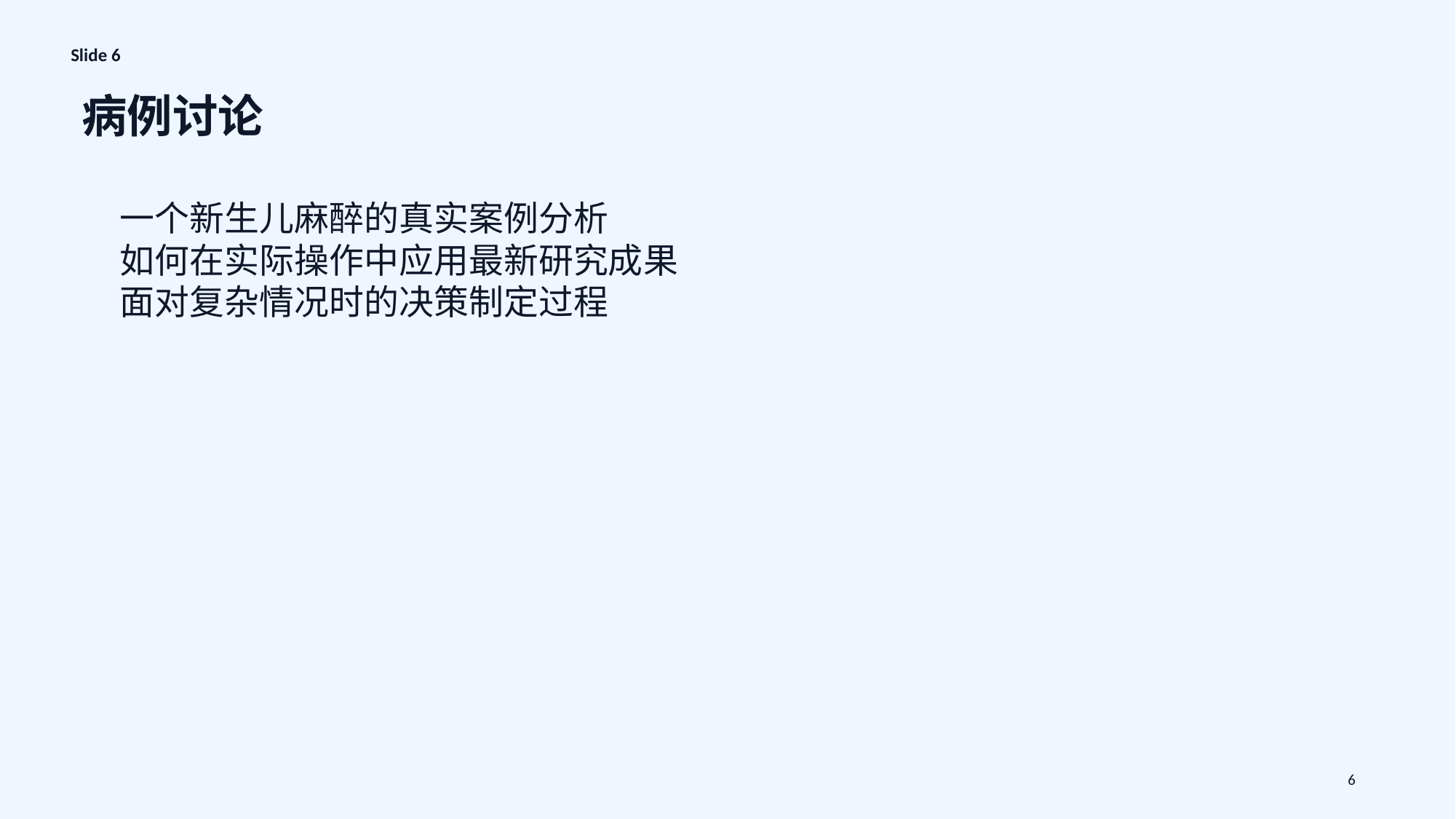

Slide 6
病例讨论
一个新生儿麻醉的真实案例分析
如何在实际操作中应用最新研究成果
面对复杂情况时的决策制定过程
6